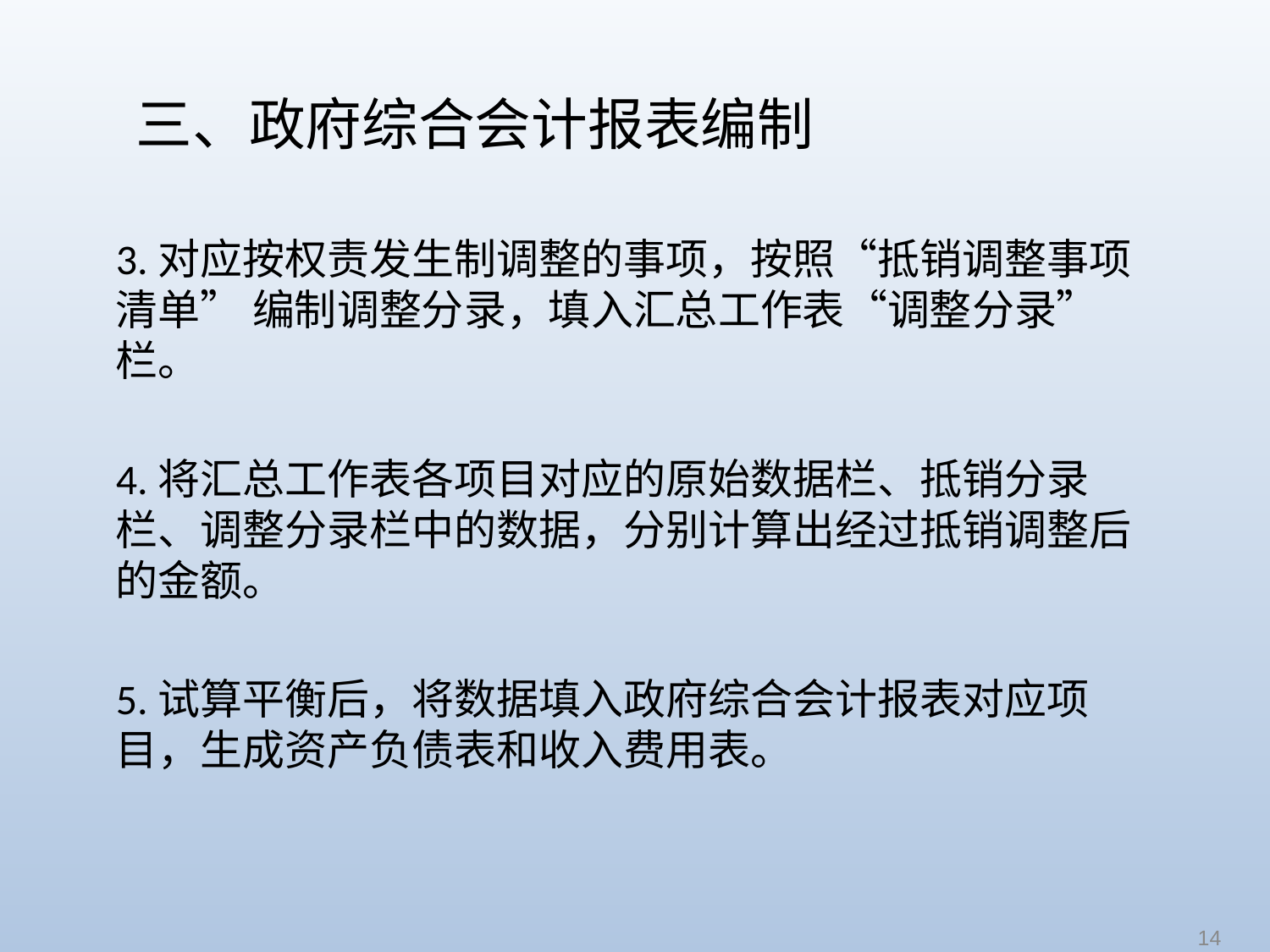

# 三、政府综合会计报表编制
3.对应按权责发生制调整的事项，按照“抵销调整事项清单” 编制调整分录，填入汇总工作表“调整分录”栏。

4.将汇总工作表各项目对应的原始数据栏、抵销分录栏、调整分录栏中的数据，分别计算出经过抵销调整后的金额。

5.试算平衡后，将数据填入政府综合会计报表对应项目，生成资产负债表和收入费用表。

14